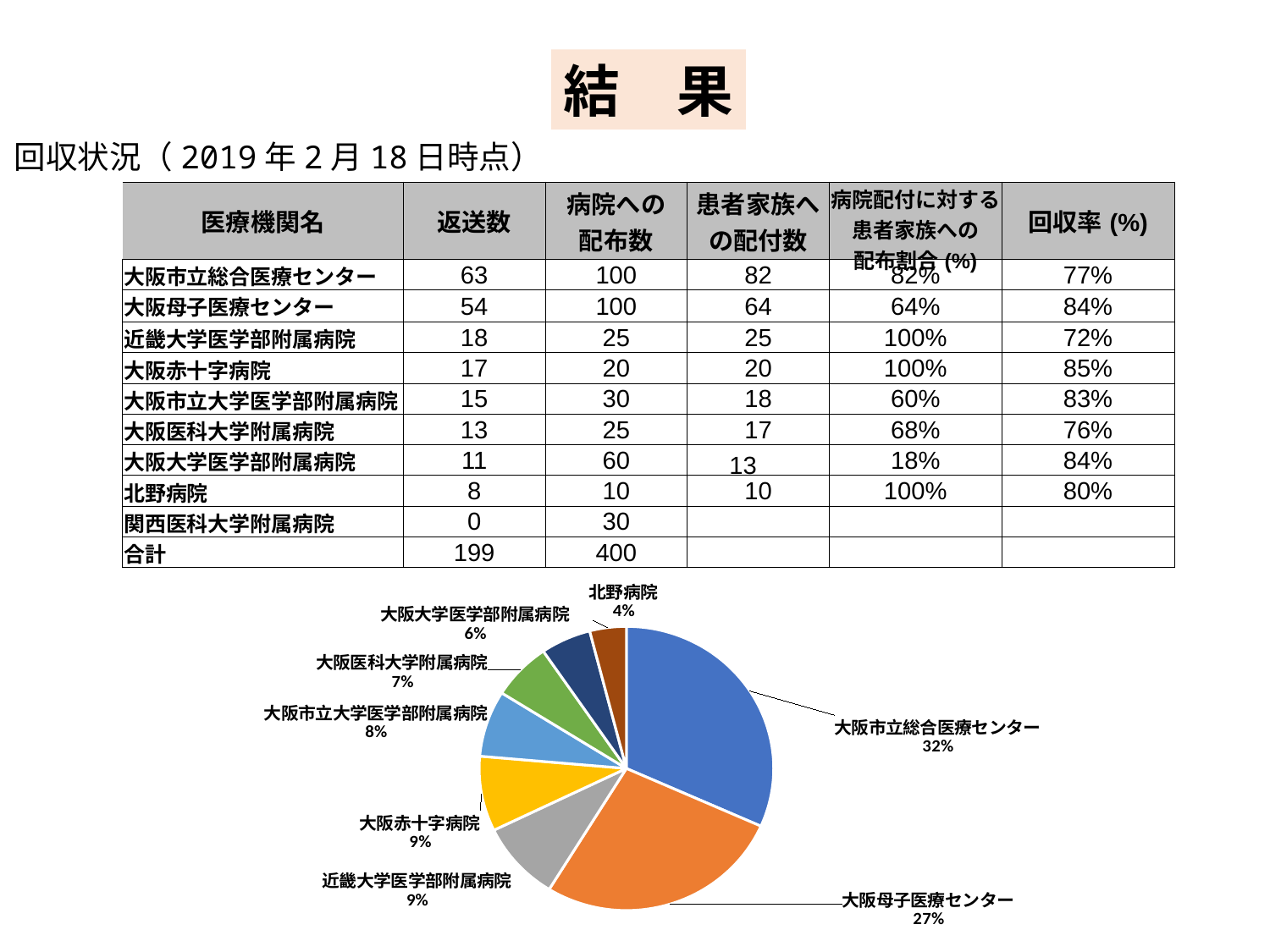

結　果
回収状況（2019年2月18日時点）
| 医療機関名 | 返送数 | 病院への 配布数 | 患者家族への配付数 | 病院配付に対する患者家族への 配布割合(%) | 回収率(%) |
| --- | --- | --- | --- | --- | --- |
| 大阪市立総合医療センター | 63 | 100 | 82 | 82% | 77% |
| 大阪母子医療センター | 54 | 100 | 64 | 64% | 84% |
| 近畿大学医学部附属病院 | 18 | 25 | 25 | 100% | 72% |
| 大阪赤十字病院 | 17 | 20 | 20 | 100% | 85% |
| 大阪市立大学医学部附属病院 | 15 | 30 | 18 | 60% | 83% |
| 大阪医科大学附属病院 | 13 | 25 | 17 | 68% | 76% |
| 大阪大学医学部附属病院 | 11 | 60 | 13 | 18% | 84% |
| 北野病院 | 8 | 10 | 10 | 100% | 80% |
| 関西医科大学附属病院 | 0 | 30 |  |  |  |
| 合計 | 199 | 400 |  |  |  |

### Chart

| Category |  |
|---|---|
| 大阪市立総合医療センター | 63.0 |
| 大阪母子医療センター | 54.0 |
| 近畿大学医学部附属病院 | 18.0 |
| 大阪赤十字病院 | 17.0 |
| 大阪市立大学医学部附属病院 | 15.0 |
| 大阪医科大学附属病院 | 13.0 |
| 大阪大学医学部附属病院 | 11.0 |
| 北野病院 | 8.0 |
| 関西医科大学附属病院 | 0.0 |